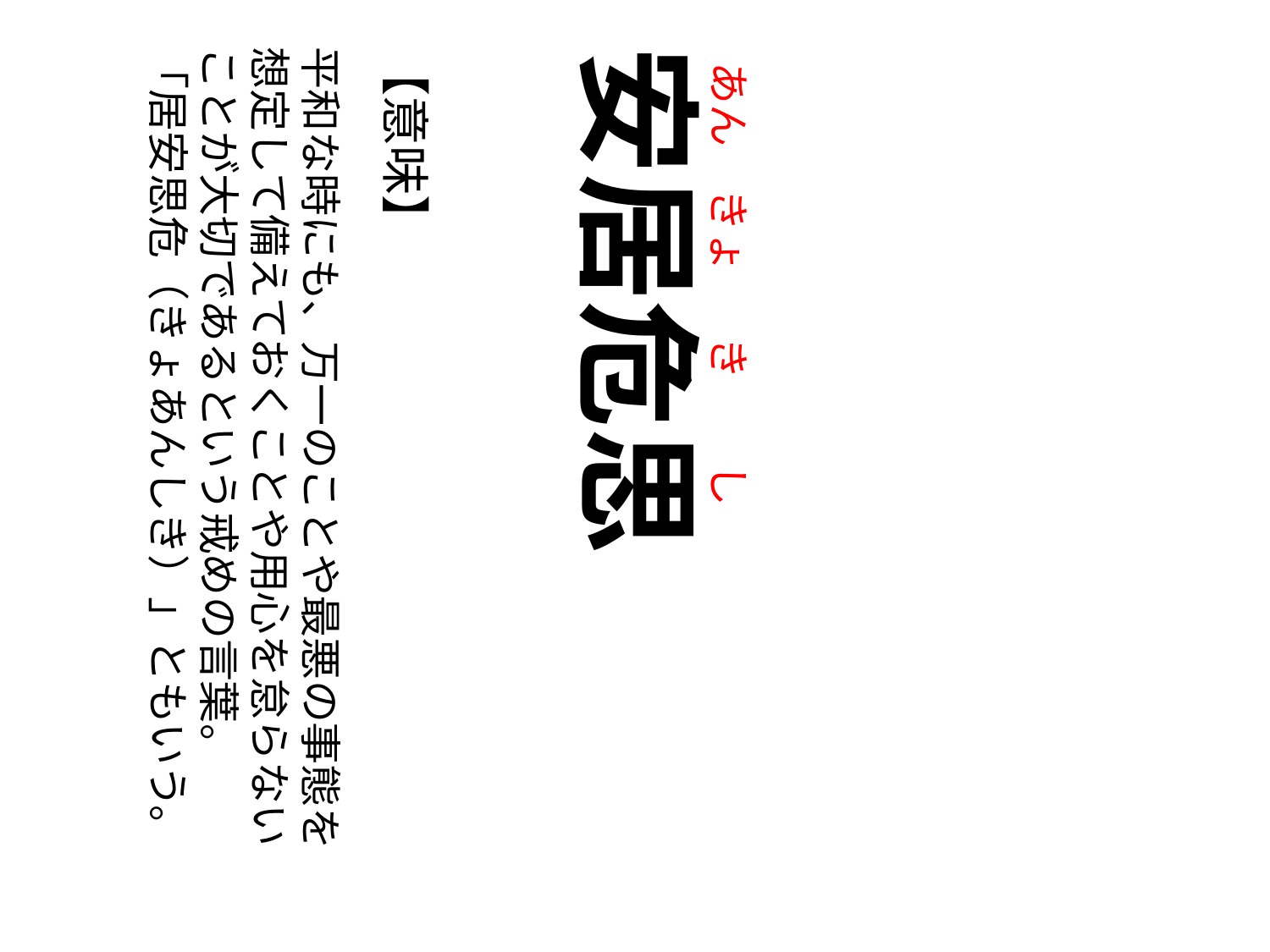

あん
きょ
き
し
【意味】

平和な時にも、万一のことや最悪の事態を
想定して備えておくことや用心を怠らない
ことが大切であるという戒めの言葉。
「居安思危（きょあんしき）」ともいう。
安居危思